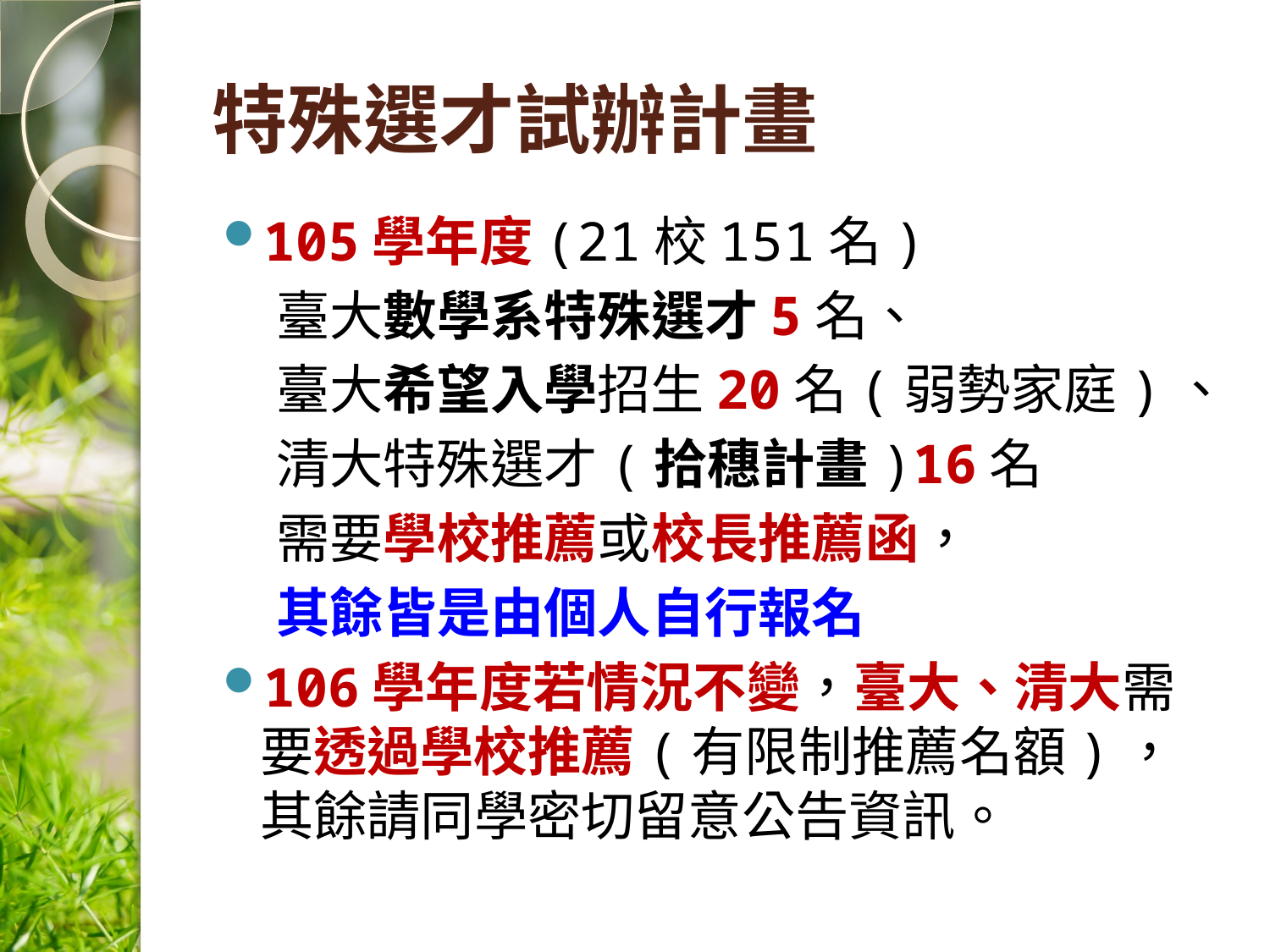

# 特殊選才試辦計畫
105學年度(21校151名)
　臺大數學系特殊選才5名、
　臺大希望入學招生20名(弱勢家庭)、
　清大特殊選才(拾穗計畫)16名
　需要學校推薦或校長推薦函，
　其餘皆是由個人自行報名
106學年度若情況不變，臺大、清大需要透過學校推薦(有限制推薦名額)，其餘請同學密切留意公告資訊。